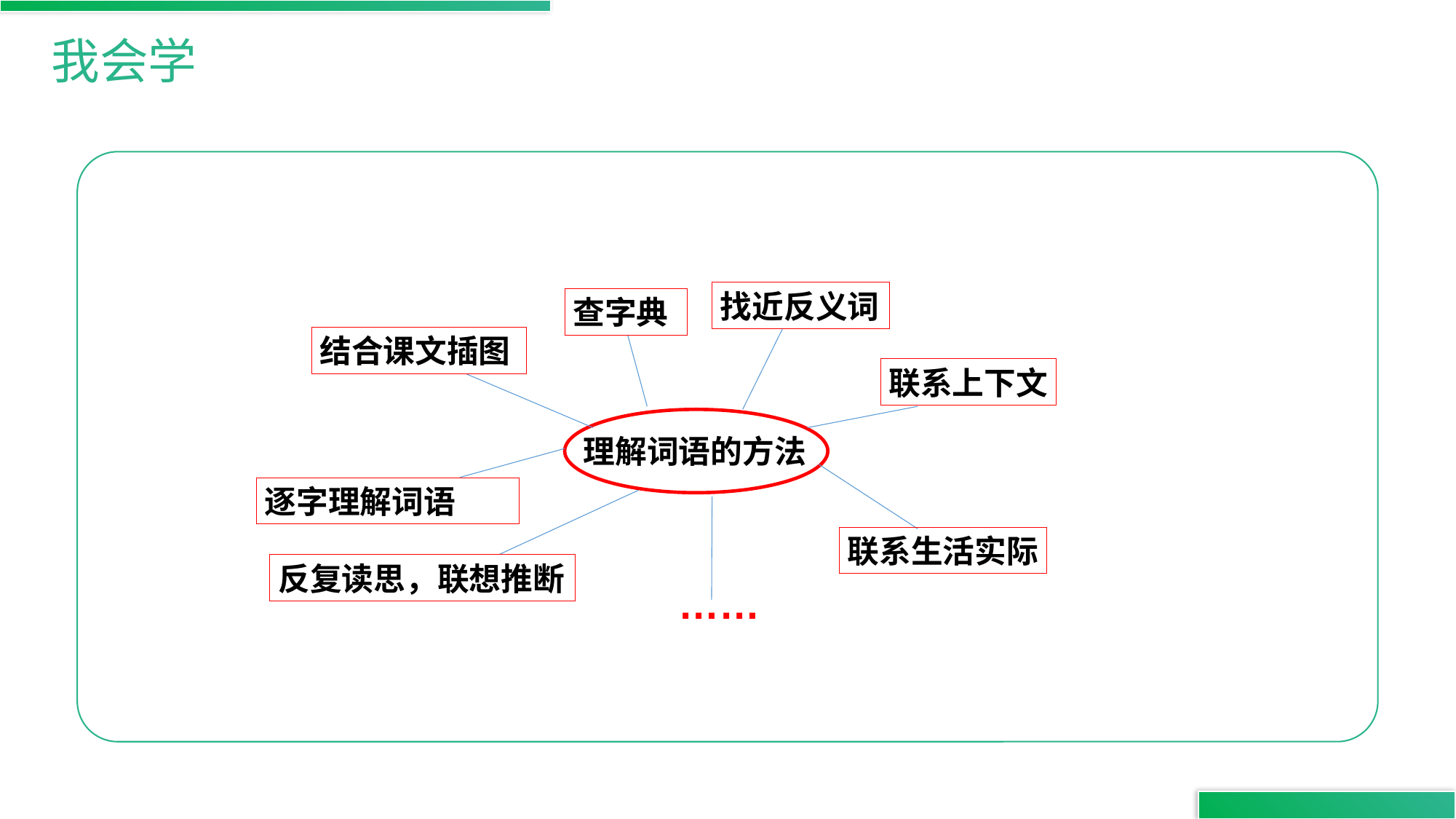

我会学
找近反义词
查字典
结合课文插图
联系上下文

理解词语的方法
逐字理解词语
联系生活实际
反复读思，联想推断
……